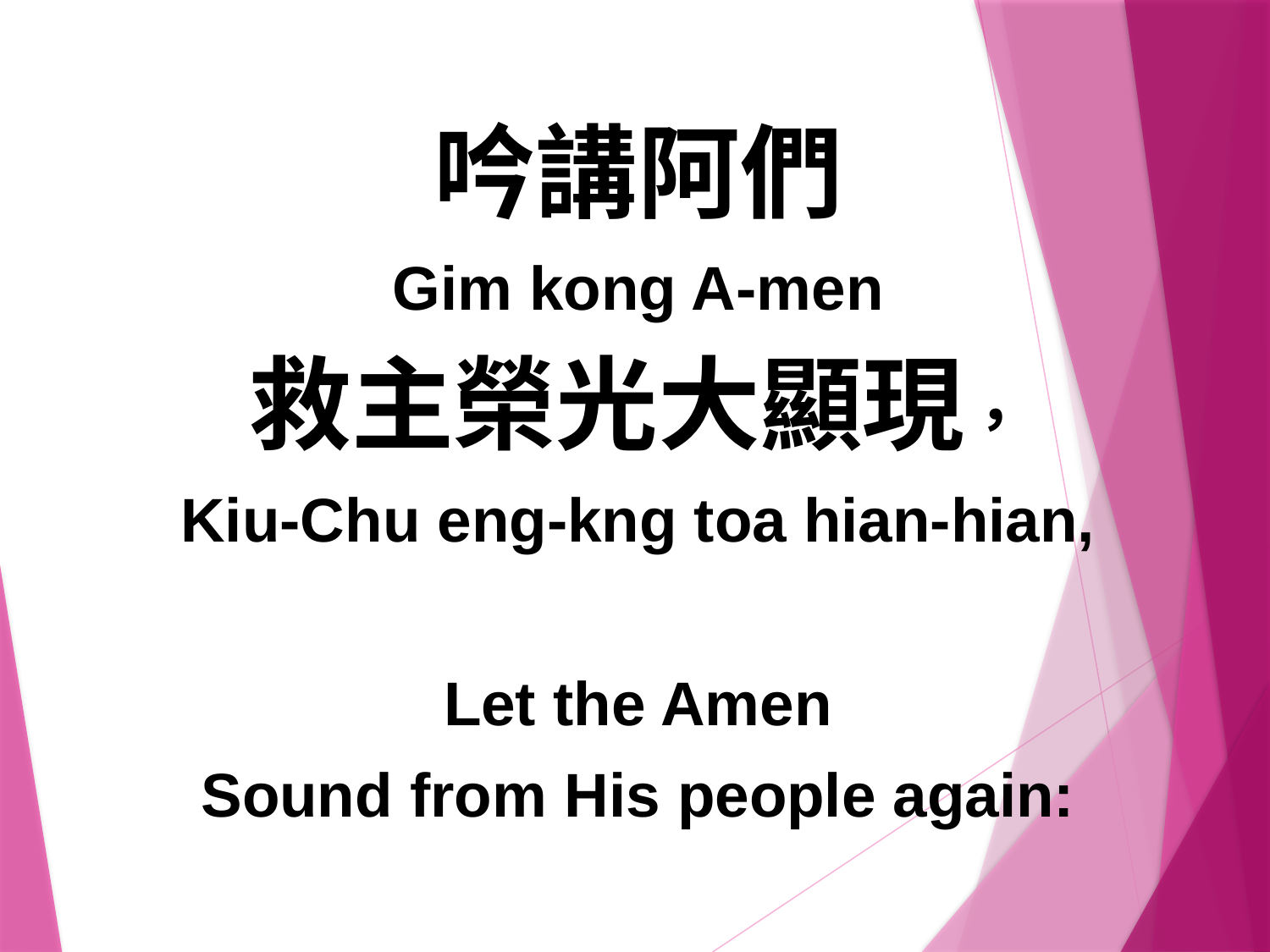

吟講阿們
Gim kong A-men
救主榮光大顯現，
Kiu-Chu eng-kng toa hian-hian,

Let the Amen
Sound from His people again: